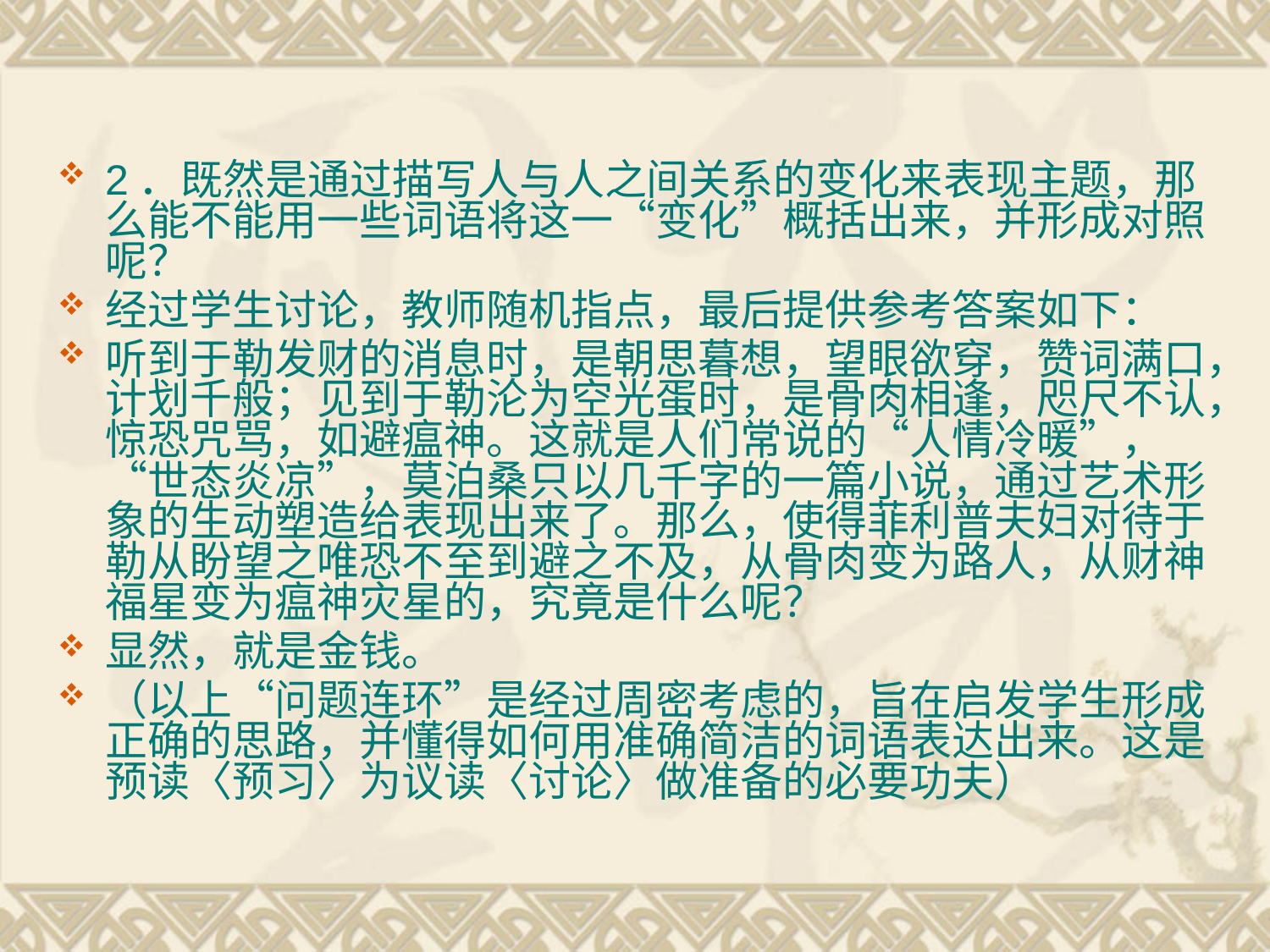

2．既然是通过描写人与人之间关系的变化来表现主题，那么能不能用一些词语将这一“变化”概括出来，并形成对照呢？
经过学生讨论，教师随机指点，最后提供参考答案如下：
听到于勒发财的消息时，是朝思暮想，望眼欲穿，赞词满口，计划千般；见到于勒沦为空光蛋时，是骨肉相逢，咫尺不认，惊恐咒骂，如避瘟神。这就是人们常说的“人情冷暖”，“世态炎凉”，莫泊桑只以几千字的一篇小说，通过艺术形象的生动塑造给表现出来了。那么，使得菲利普夫妇对待于勒从盼望之唯恐不至到避之不及，从骨肉变为路人，从财神福星变为瘟神灾星的，究竟是什么呢？
显然，就是金钱。
（以上“问题连环”是经过周密考虑的，旨在启发学生形成正确的思路，并懂得如何用准确简洁的词语表达出来。这是预读〈预习〉为议读〈讨论〉做准备的必要功夫）